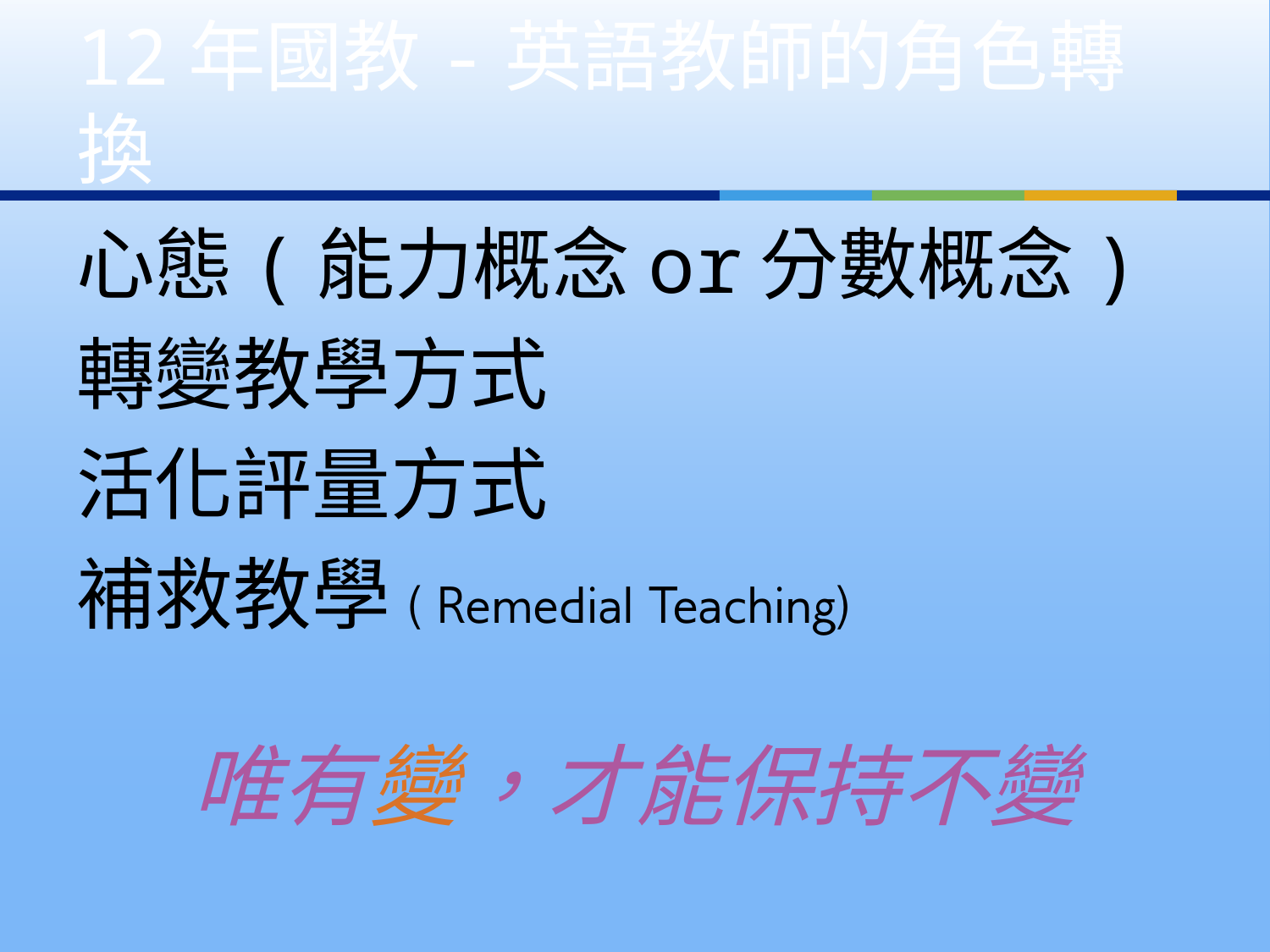

# 12年國教-英語教師的角色轉換
心態(能力概念or分數概念)
轉變教學方式
活化評量方式
補救教學( Remedial Teaching)

唯有變，才能保持不變